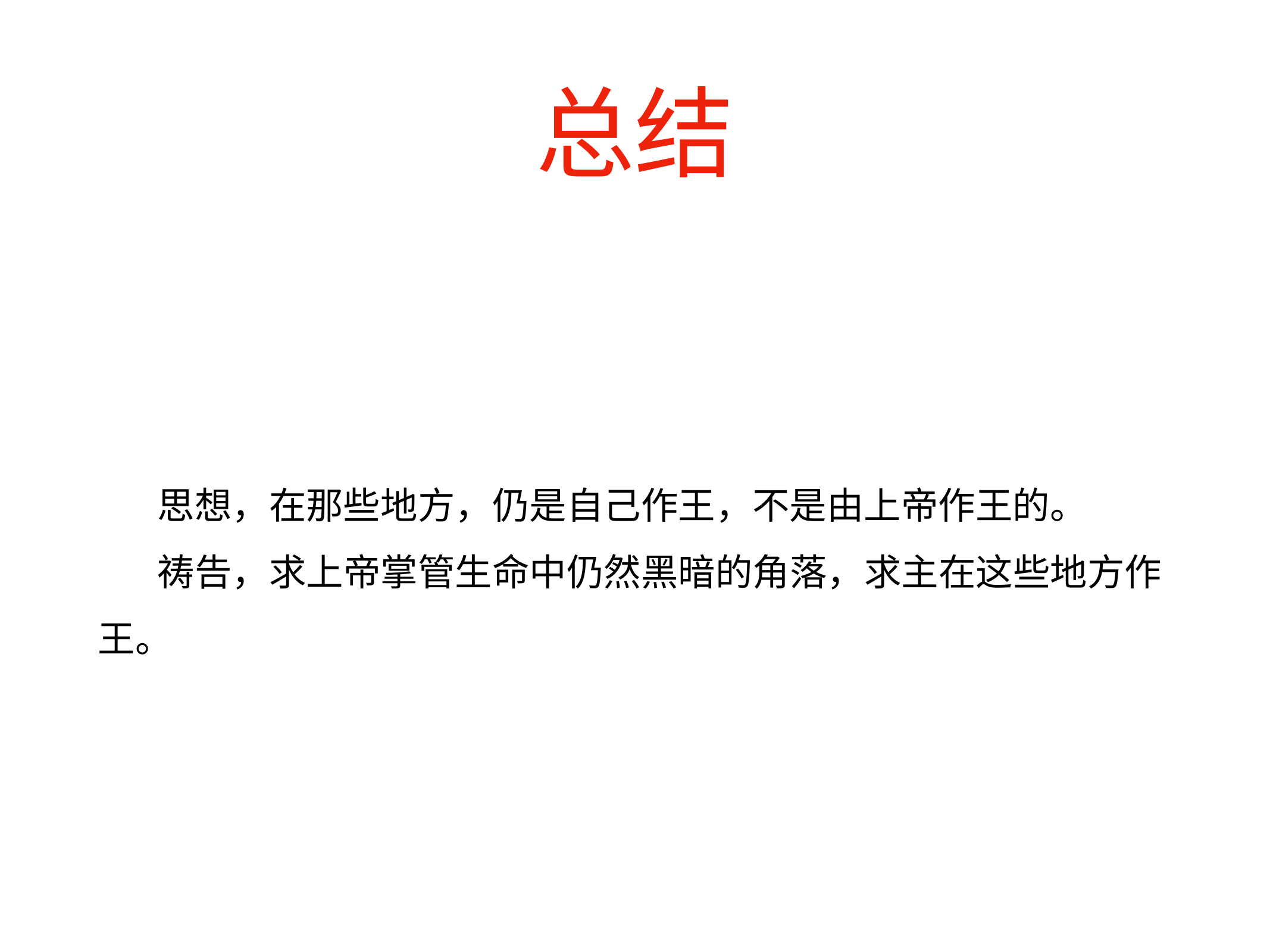

# 总结
思想，在那些地方，仍是自己作王，不是由上帝作王的。
祷告，求上帝掌管生命中仍然黑暗的角落，求主在这些地方作王。